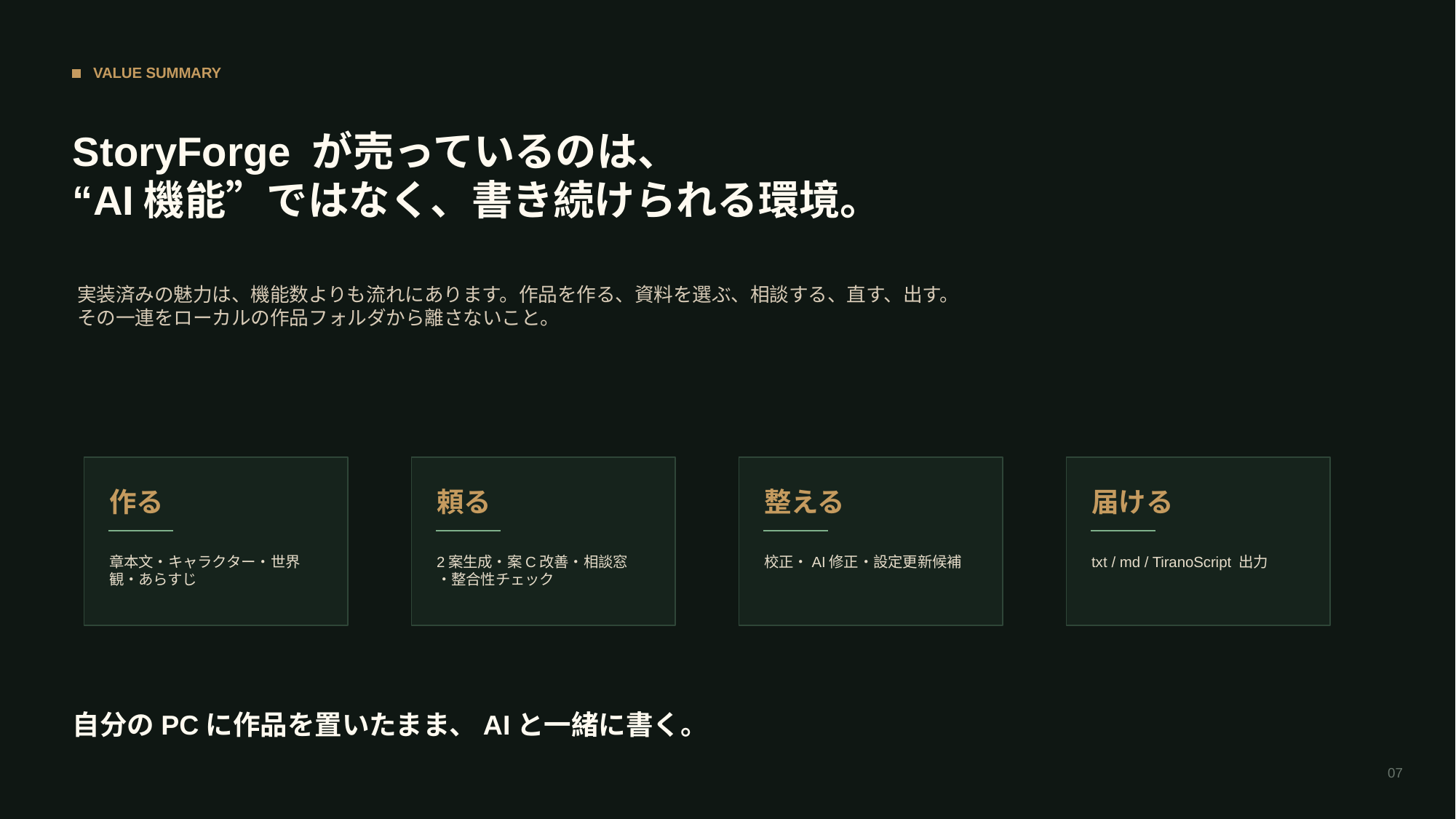

VALUE SUMMARY

StoryForge が売っているのは、
“AI機能”ではなく、書き続けられる環境。
実装済みの魅力は、機能数よりも流れにあります。作品を作る、資料を選ぶ、相談する、直す、出す。その一連をローカルの作品フォルダから離さないこと。

作る
頼る
整える
届ける

章本文・キャラクター・世界観・あらすじ
2案生成・案C改善・相談窓・整合性チェック
校正・AI修正・設定更新候補
txt / md / TiranoScript 出力
自分のPCに作品を置いたまま、AIと一緒に書く。
07